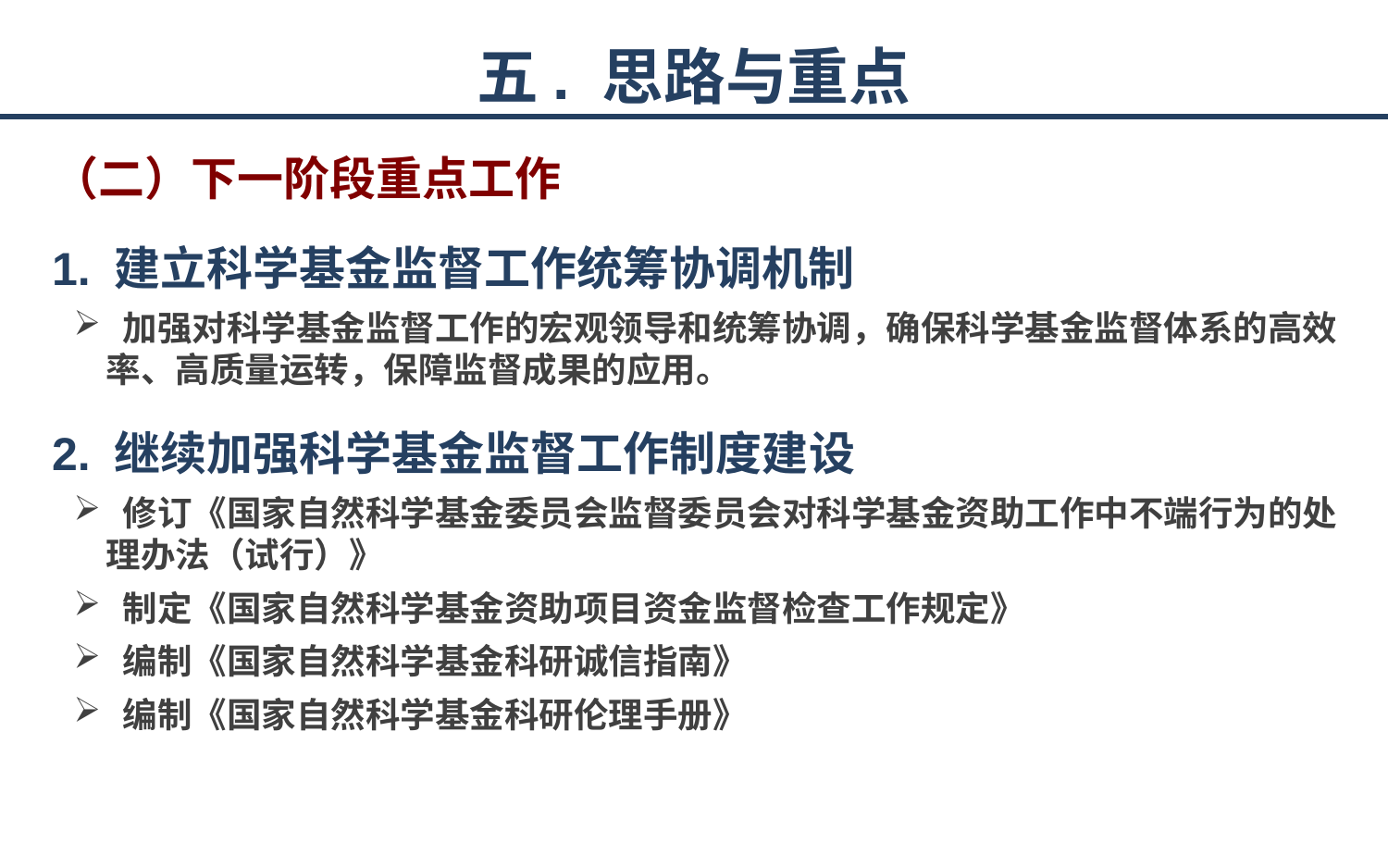

# 五. 思路与重点
（二）下一阶段重点工作
1. 建立科学基金监督工作统筹协调机制
 加强对科学基金监督工作的宏观领导和统筹协调，确保科学基金监督体系的高效率、高质量运转，保障监督成果的应用。
2. 继续加强科学基金监督工作制度建设
 修订《国家自然科学基金委员会监督委员会对科学基金资助工作中不端行为的处理办法（试行）》
 制定《国家自然科学基金资助项目资金监督检查工作规定》
 编制《国家自然科学基金科研诚信指南》
 编制《国家自然科学基金科研伦理手册》